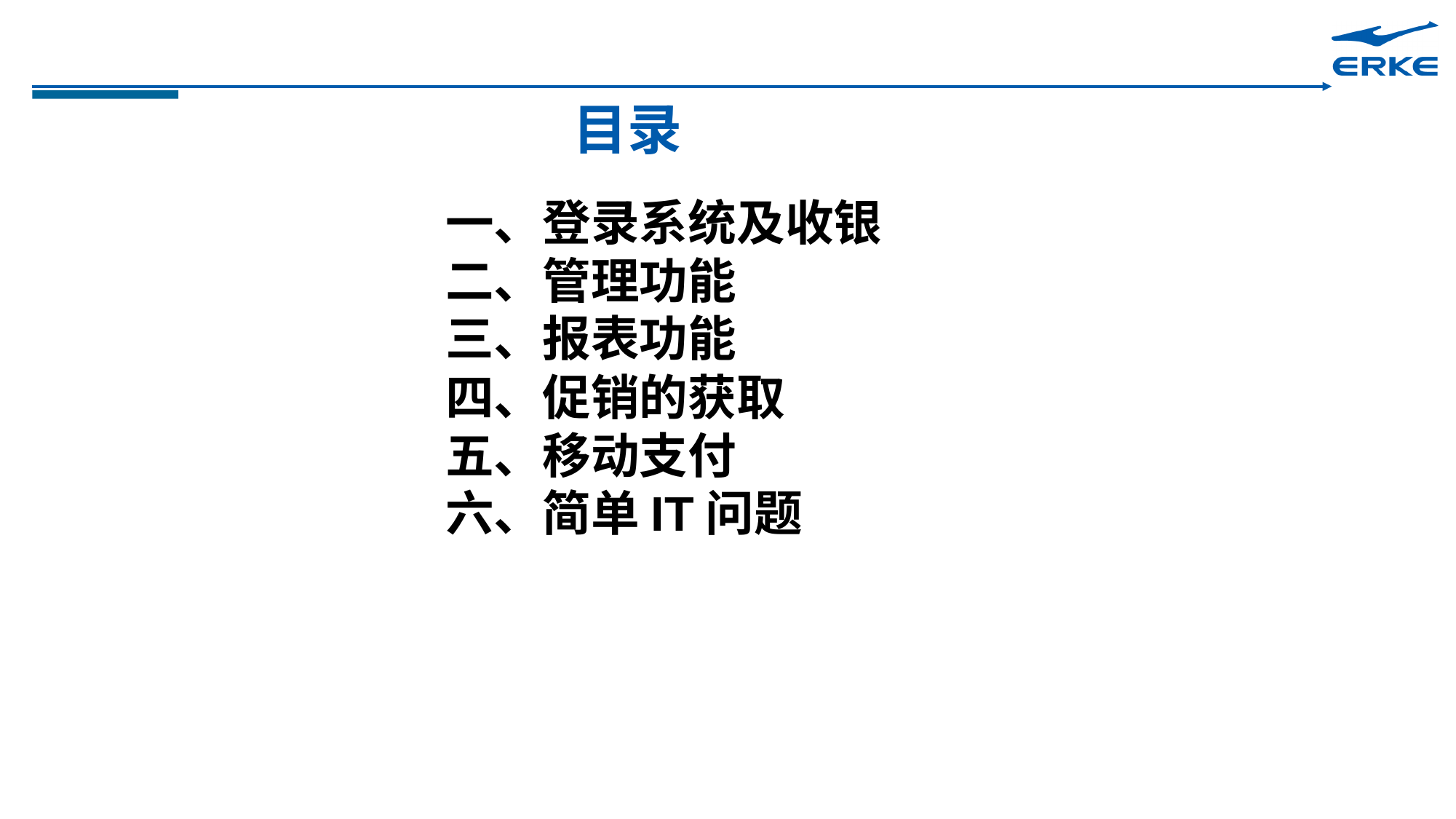

目录
一、登录系统及收银
二、管理功能
三、报表功能
四、促销的获取
五、移动支付
六、简单IT问题